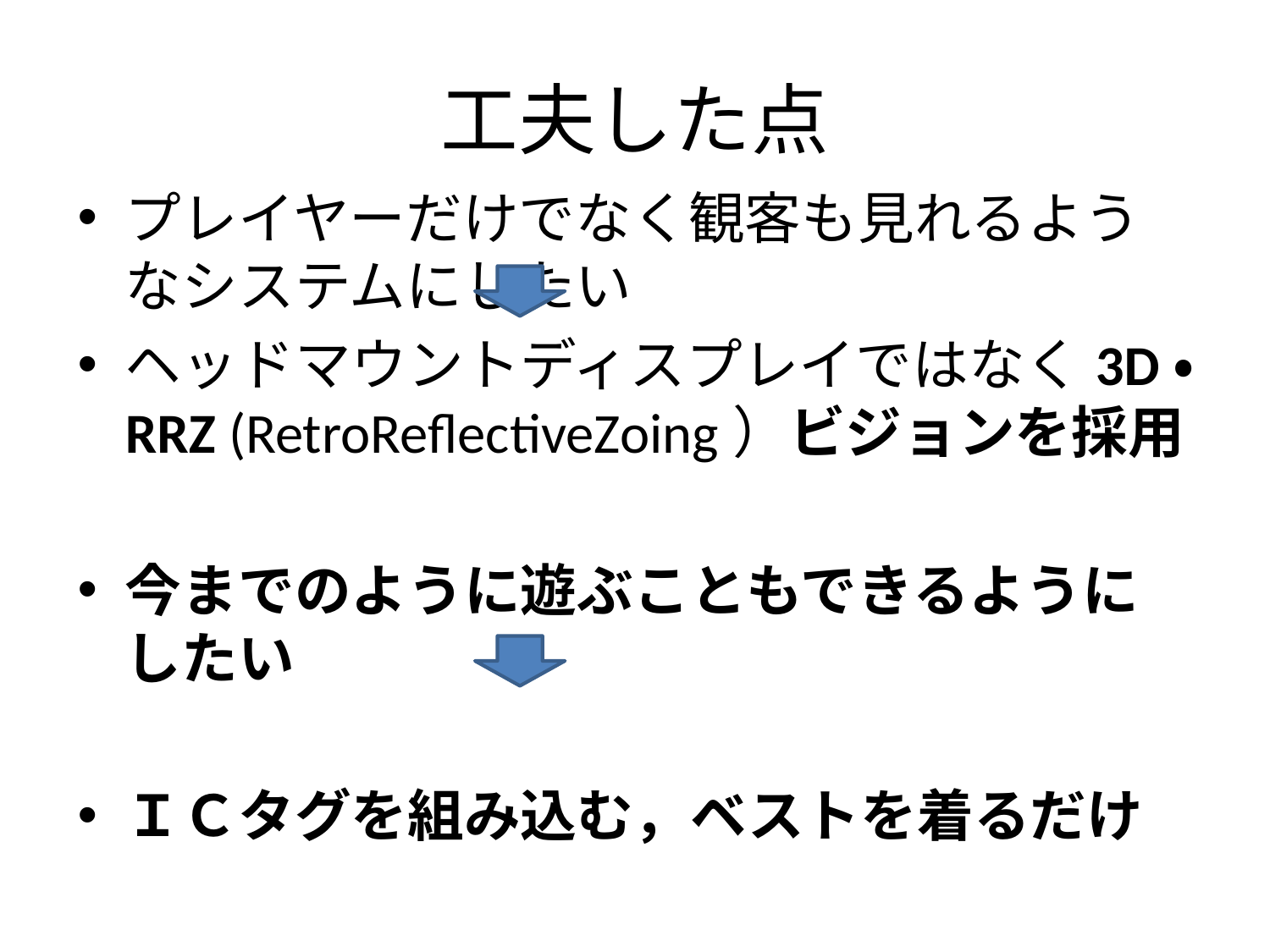

# 工夫した点
プレイヤーだけでなく観客も見れるようなシステムにしたい
ヘッドマウントディスプレイではなく3D・RRZ (RetroReflectiveZoing）ビジョンを採用

今までのように遊ぶこともできるようにしたい

ＩＣタグを組み込む，ベストを着るだけ